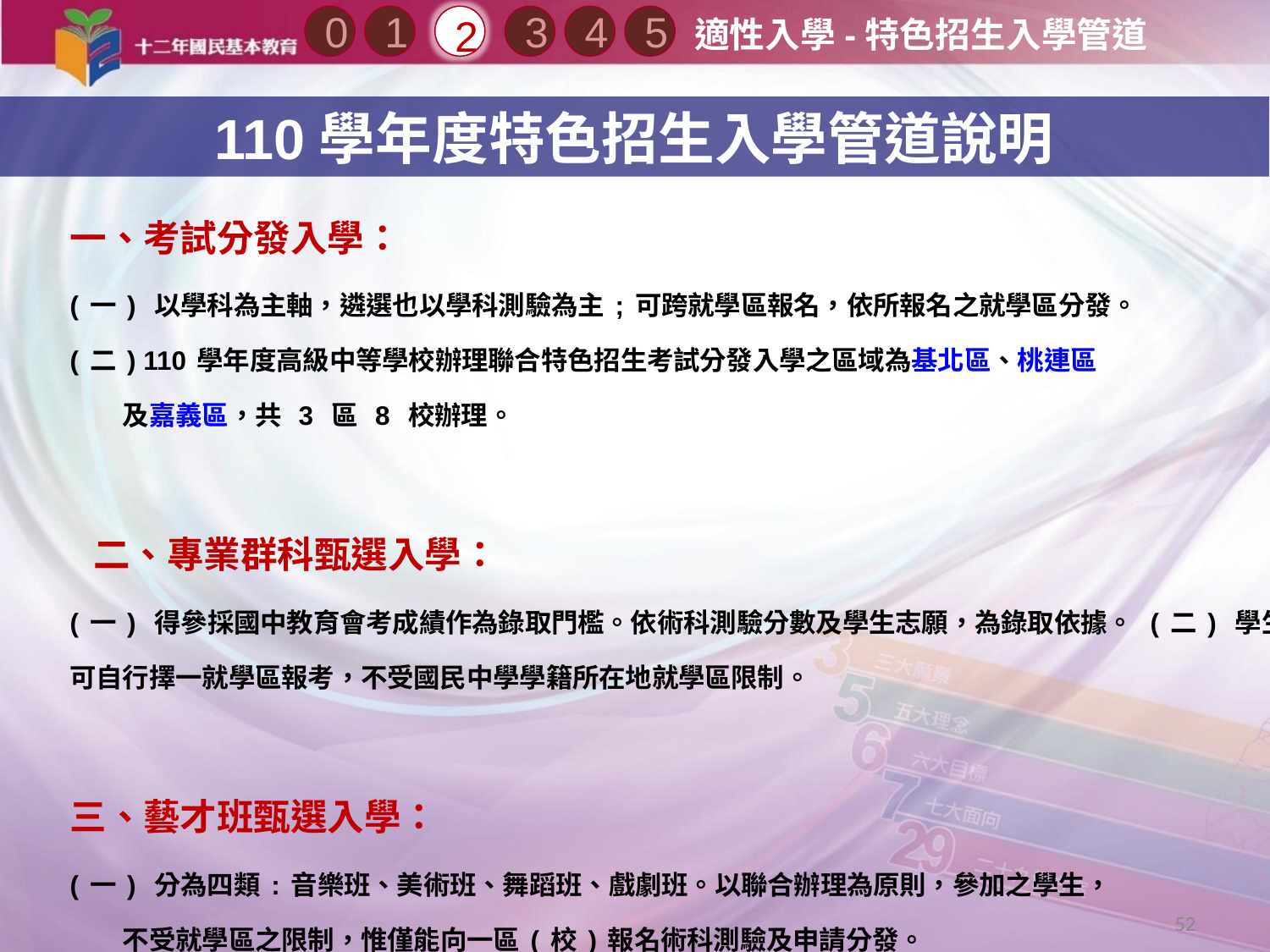

0
2
3
1
4
5
適性入學-特色招生入學管道
110學年度特色招生入學管道說明
一、考試分發入學：
(一) 以學科為主軸，遴選也以學科測驗為主;可跨就學區報名，依所報名之就學區分發。
(二) 110學年度高級中等學校辦理聯合特色招生考試分發入學之區域為基北區、桃連區
　　及嘉義區，共 3 區 8 校辦理。

 二、專業群科甄選入學：
(一) 得參採國中教育會考成績作為錄取門檻。依術科測驗分數及學生志願，為錄取依據。 (二) 學生可自行擇一就學區報考，不受國民中學學籍所在地就學區限制。

三、藝才班甄選入學：
(一) 分為四類:音樂班、美術班、舞蹈班、戲劇班。以聯合辦理為原則，參加之學生，
　　不受就學區之限制，惟僅能向一區(校)報名術科測驗及申請分發。
(二) 管道一之「競賽表現」:競賽表現特別優異者，可提出書面審查資料;依「高中藝術才
　　能美術(音樂類、舞蹈類)類學生競賽表現採認參照標準」進行書面審查;經鑑
　　輔會鑑定通過後，即可報到入學。
(三) 管道二之「術科測驗」:招生作業分術科測驗及分發作業二階段辦理。

52